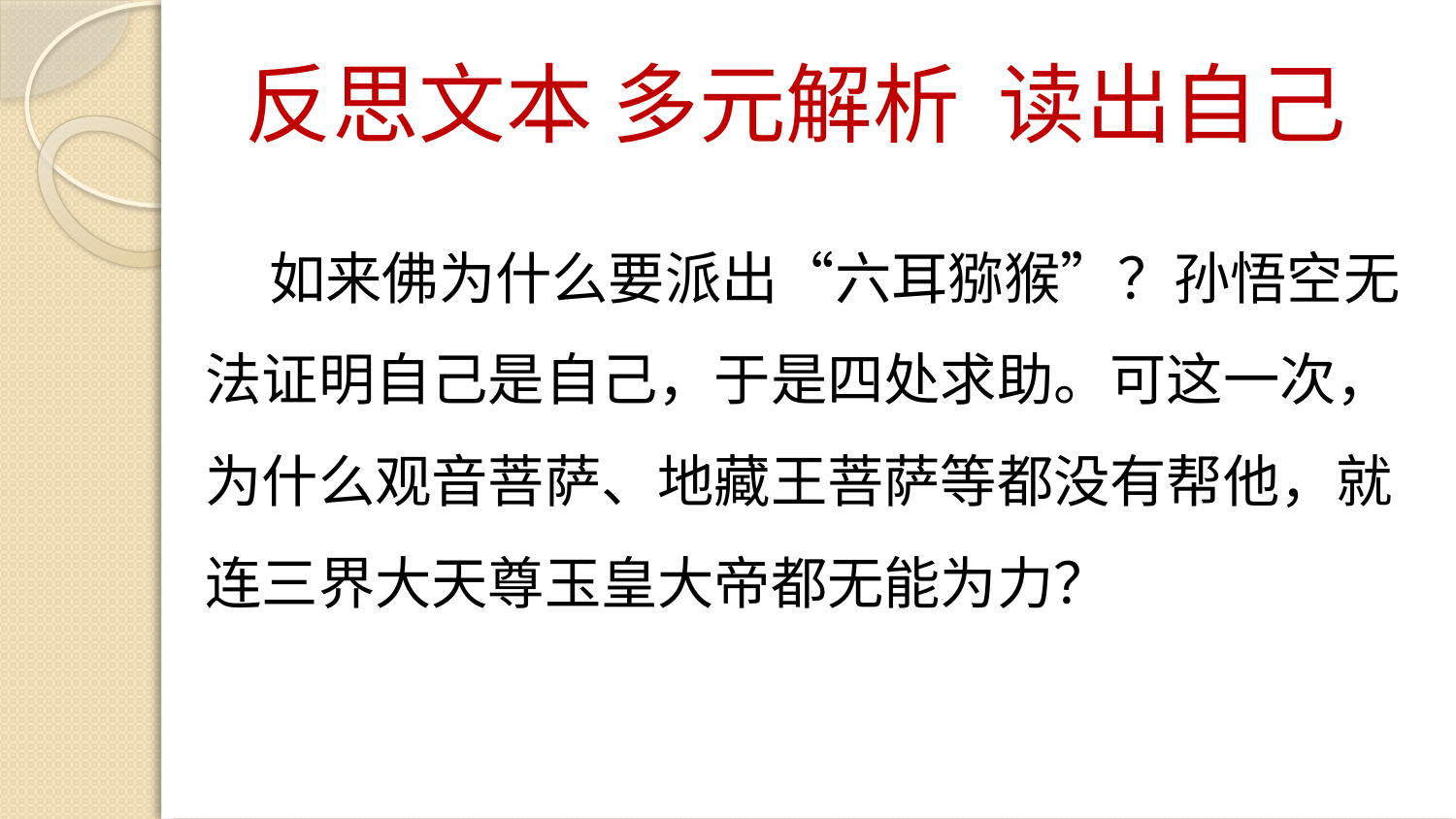

# 反思文本 多元解析  读出自己
    如来佛为什么要派出“六耳猕猴”？孙悟空无法证明自己是自己，于是四处求助。可这一次，为什么观音菩萨、地藏王菩萨等都没有帮他，就连三界大天尊玉皇大帝都无能为力？